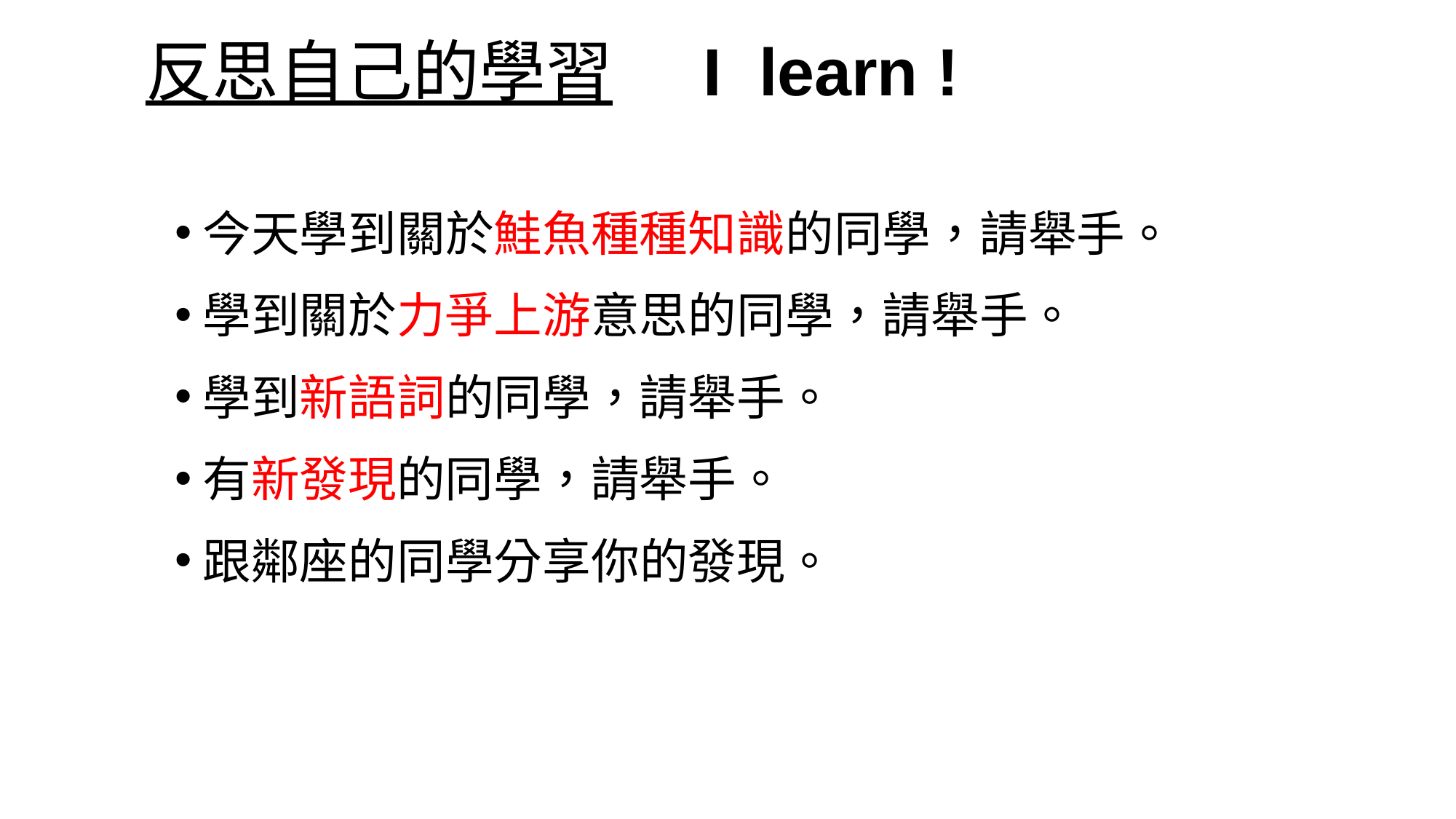

反思自己的學習     I  learn !
今天學到關於鮭魚種種知識的同學，請舉手。
學到關於力爭上游意思的同學，請舉手。
學到新語詞的同學，請舉手。
有新發現的同學，請舉手。
跟鄰座的同學分享你的發現。